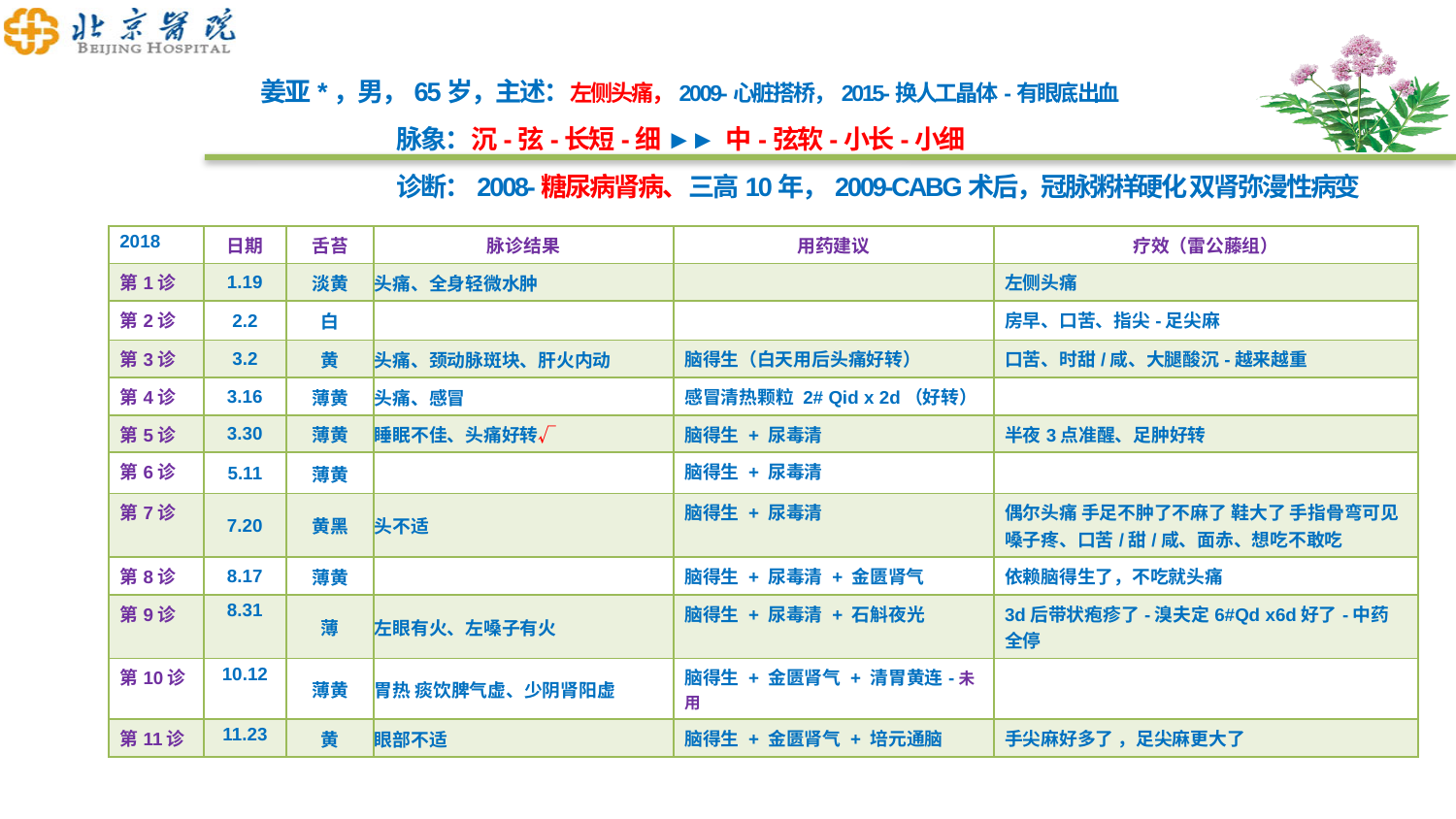

姜亚*，男，65岁，主述：左侧头痛，2009-心脏搭桥，2015-换人工晶体-有眼底出血
	脉象：沉-弦-长短-细 ►►  中-弦软-小长-小细
	诊断：2008-糖尿病肾病、三高10年，2009-CABG术后，冠脉粥样硬化 双肾弥漫性病变
| 2018 | 日期 | 舌苔 | 脉诊结果 | 用药建议 | 疗效（雷公藤组） |
| --- | --- | --- | --- | --- | --- |
| 第1诊 | 1.19 | 淡黄 | 头痛、全身轻微水肿 |  | 左侧头痛 |
| 第2诊 | 2.2 | 白 |  |  | 房早、口苦、指尖-足尖麻 |
| 第3诊 | 3.2 | 黄 | 头痛、颈动脉斑块、肝火内动 | 脑得生（白天用后头痛好转） | 口苦、时甜/咸、大腿酸沉-越来越重 |
| 第4诊 | 3.16 | 薄黄 | 头痛、感冒 | 感冒清热颗粒 2# Qid x 2d（好转） |  |
| 第5诊 | 3.30 | 薄黄 | 睡眠不佳、头痛好转√ | 脑得生 + 尿毒清 | 半夜3点准醒、足肿好转 |
| 第6诊 | 5.11 | 薄黄 |  | 脑得生 + 尿毒清 |  |
| 第7诊 | 7.20 | 黄黑 | 头不适 | 脑得生 + 尿毒清 | 偶尔头痛 手足不肿了不麻了 鞋大了 手指骨弯可见 嗓子疼、口苦/甜/咸、面赤、想吃不敢吃 |
| 第8诊 | 8.17 | 薄黄 |  | 脑得生 + 尿毒清 + 金匮肾气 | 依赖脑得生了，不吃就头痛 |
| 第9诊 | 8.31 | 薄 | 左眼有火、左嗓子有火 | 脑得生 + 尿毒清 + 石斛夜光 | 3d后带状疱疹了-溴夫定6#Qd x6d好了-中药全停 |
| 第10诊 | 10.12 | 薄黄 | 胃热 痰饮脾气虚、少阴肾阳虚 | 脑得生 + 金匮肾气 + 清胃黄连-未用 |  |
| 第11诊 | 11.23 | 黄 | 眼部不适 | 脑得生 + 金匮肾气 + 培元通脑 | 手尖麻好多了 ，足尖麻更大了 |